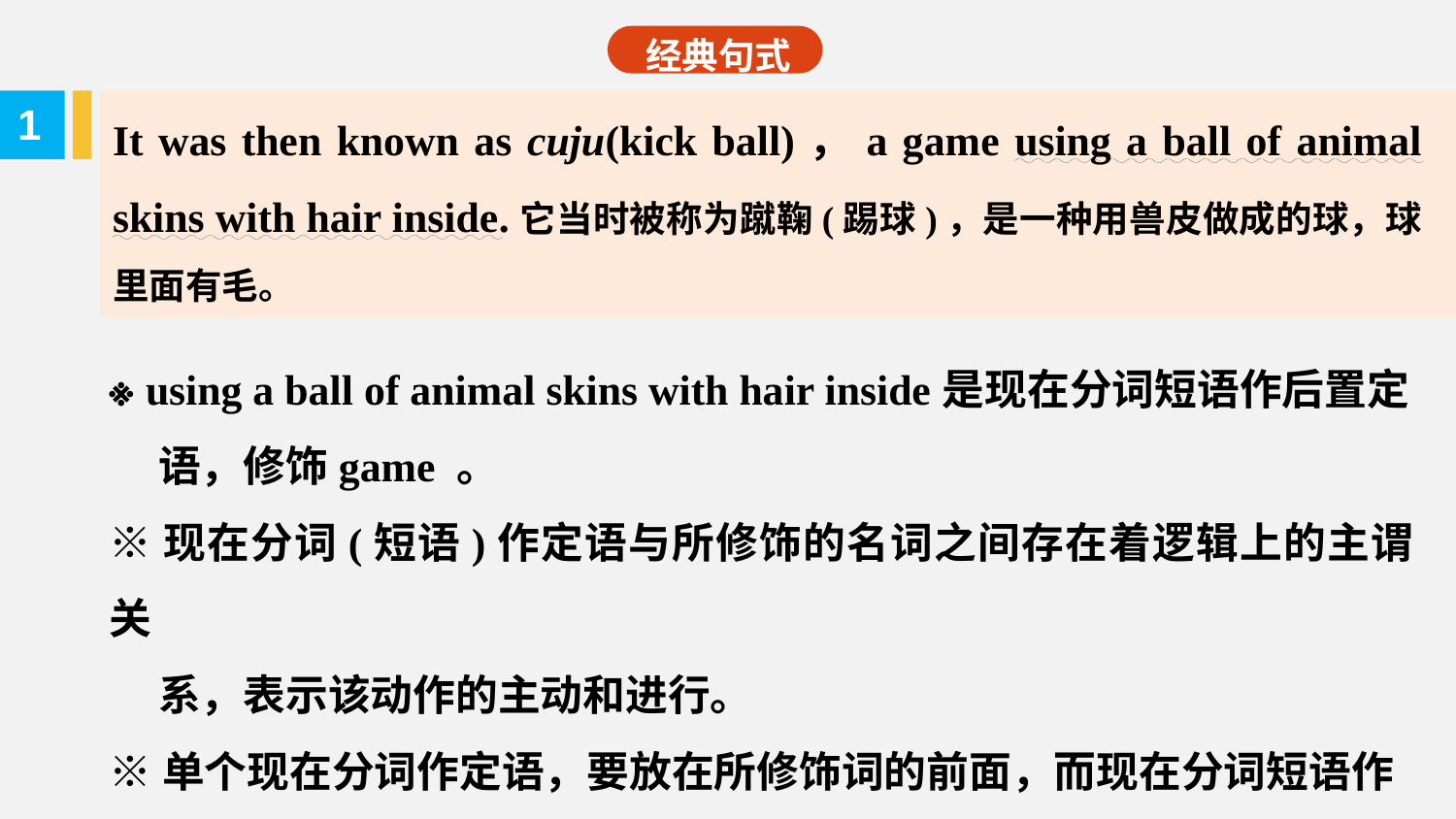

经典句式

It was then known as cuju(kick ball)，a game using a ball of animal skins with hair inside.它当时被称为蹴鞠(踢球)，是一种用兽皮做成的球，球里面有毛。

1
※using a ball of animal skins with hair inside是现在分词短语作后置定
    语，修饰game 。
※现在分词(短语)作定语与所修饰的名词之间存在着逻辑上的主谓关
    系，表示该动作的主动和进行。
※单个现在分词作定语，要放在所修饰词的前面，而现在分词短语作
    定语则要放在所修饰词的后面。